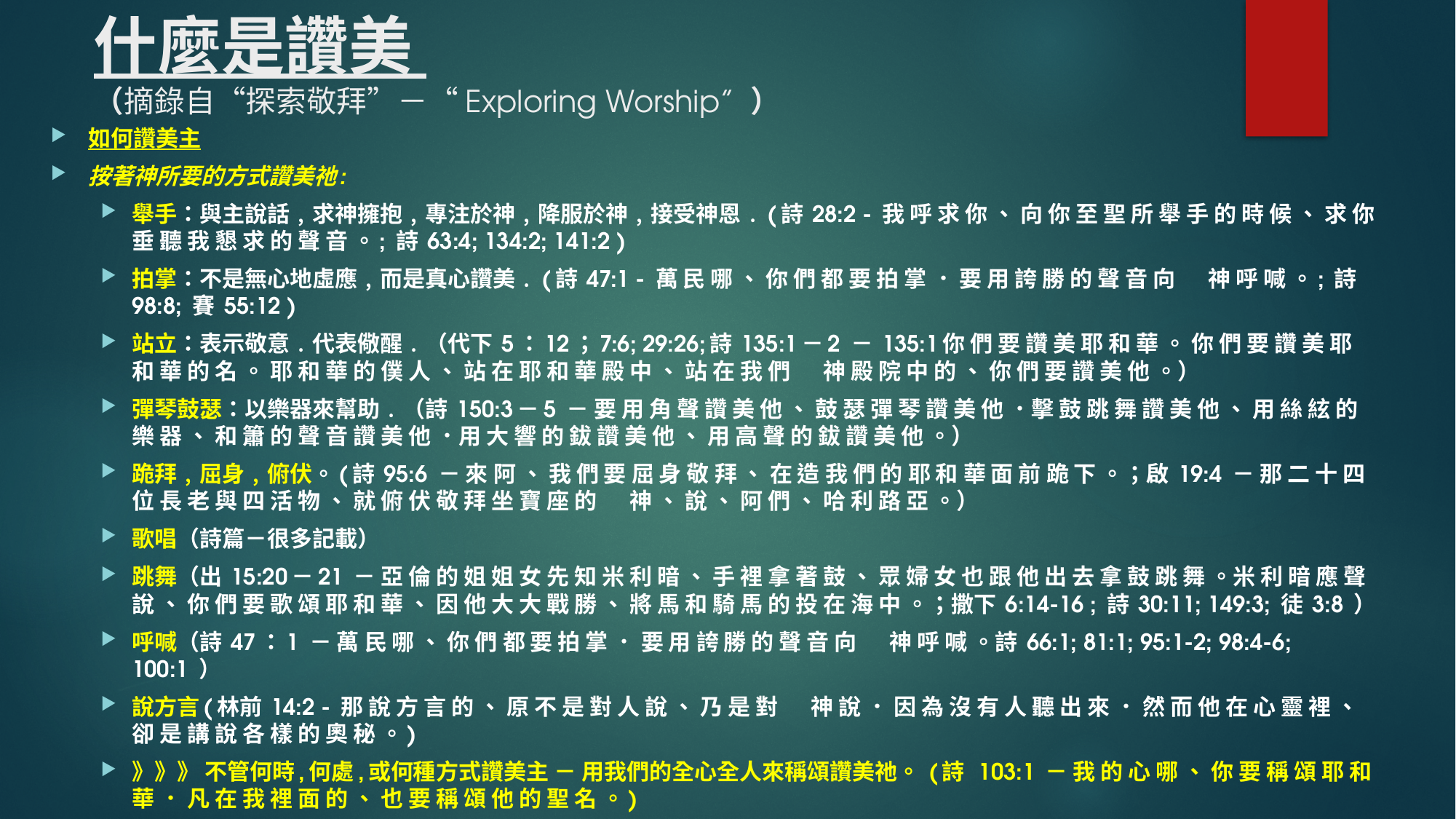

# 什麼是讚美 （摘錄自“探索敬拜”－“Exploring Worship” ）
如何讚美主
按著神所要的方式讚美祂:
舉手：與主說話﹐求神擁抱﹐專注於神﹐降服於神﹐接受神恩﹒(詩 28:2 - 我 呼 求 你 、 向 你 至 聖 所 舉 手 的 時 候 、 求 你 垂 聽 我 懇 求 的 聲 音 。; 詩 63:4; 134:2; 141:2 )
拍掌：不是無心地虛應﹐而是真心讚美﹒(詩 47:1 - 萬 民 哪 、 你 們 都 要 拍 掌 ． 要 用 誇 勝 的 聲 音 向 　 神 呼 喊 。; 詩 98:8; 賽 55:12 )
站立：表示敬意﹒代表儆醒﹒（代下 5：12；7:6; 29:26;詩 135:1－2 － 135:1你 們 要 讚 美 耶 和 華 。 你 們 要 讚 美 耶 和 華 的 名 。 耶 和 華 的 僕 人 、 站 在 耶 和 華 殿 中 、 站 在 我 們 　 神 殿 院 中 的 、 你 們 要 讚 美 他 。）
彈琴鼓瑟：以樂器來幫助﹒（詩 150:3－5 － 要 用 角 聲 讚 美 他 、 鼓 瑟 彈 琴 讚 美 他 ．擊 鼓 跳 舞 讚 美 他 、 用 絲 絃 的 樂 器 、 和 簫 的 聲 音 讚 美 他 ．用 大 響 的 鈸 讚 美 他 、 用 高 聲 的 鈸 讚 美 他 。）
跪拜﹐屈身﹐俯伏。(詩 95:6 － 來 阿 、 我 們 要 屈 身 敬 拜 、 在 造 我 們 的 耶 和 華 面 前 跪 下 。；啟 19:4 － 那 二 十 四 位 長 老 與 四 活 物 、 就 俯 伏 敬 拜 坐 寶 座 的 　 神 、 說 、 阿 們 、 哈 利 路 亞 。）
歌唱（詩篇－很多記載）
跳舞（出 15:20－21 － 亞 倫 的 姐 姐 女 先 知 米 利 暗 、 手 裡 拿 著 鼓 、 眾 婦 女 也 跟 他 出 去 拿 鼓 跳 舞 。米 利 暗 應 聲 說 、 你 們 要 歌 頌 耶 和 華 、 因 他 大 大 戰 勝 、 將 馬 和 騎 馬 的 投 在 海 中 。；撒下 6:14-16 ; 詩 30:11; 149:3; 徒 3:8 ）
呼喊（詩 47：1 － 萬 民 哪 、 你 們 都 要 拍 掌 ． 要 用 誇 勝 的 聲 音 向 　 神 呼 喊 。詩 66:1; 81:1; 95:1-2; 98:4-6; 100:1 ）
說方言(林前 14:2 - 那 說 方 言 的 、 原 不 是 對 人 說 、 乃 是 對 　 神 說 ． 因 為 沒 有 人 聽 出 來 ． 然 而 他 在 心 靈 裡 、 卻 是 講 說 各 樣 的 奧 秘 。)
》》》 不管何時,何處,或何種方式讚美主 － 用我們的全心全人來稱頌讚美祂。 (詩  103:1 － 我 的 心 哪 、 你 要 稱 頌 耶 和 華 ． 凡 在 我 裡 面 的 、 也 要 稱 頌 他 的 聖 名 。)